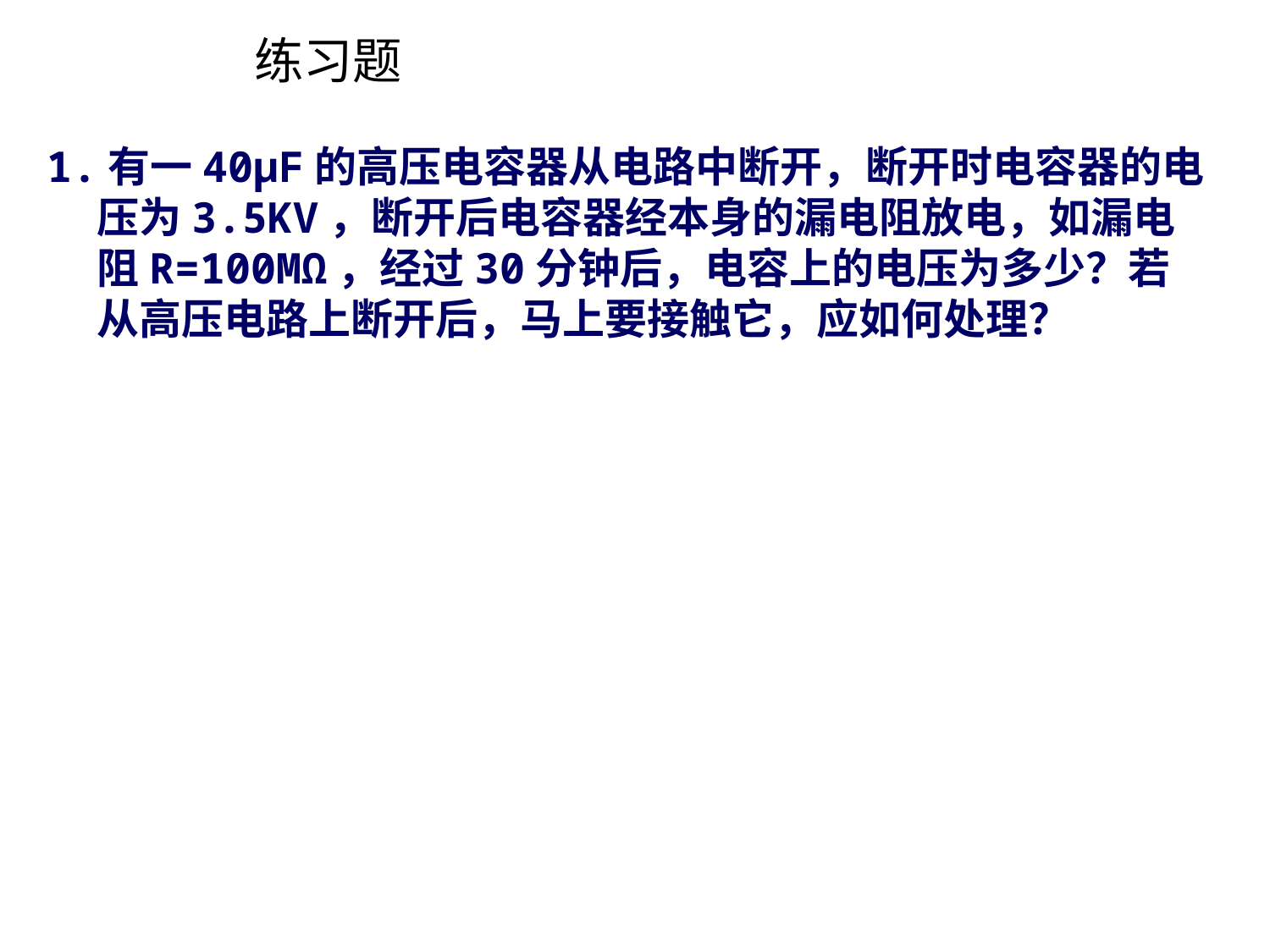

练习题
1.有一40μF的高压电容器从电路中断开，断开时电容器的电压为3.5KV，断开后电容器经本身的漏电阻放电，如漏电阻R=100MΩ，经过30分钟后，电容上的电压为多少？若从高压电路上断开后，马上要接触它，应如何处理？